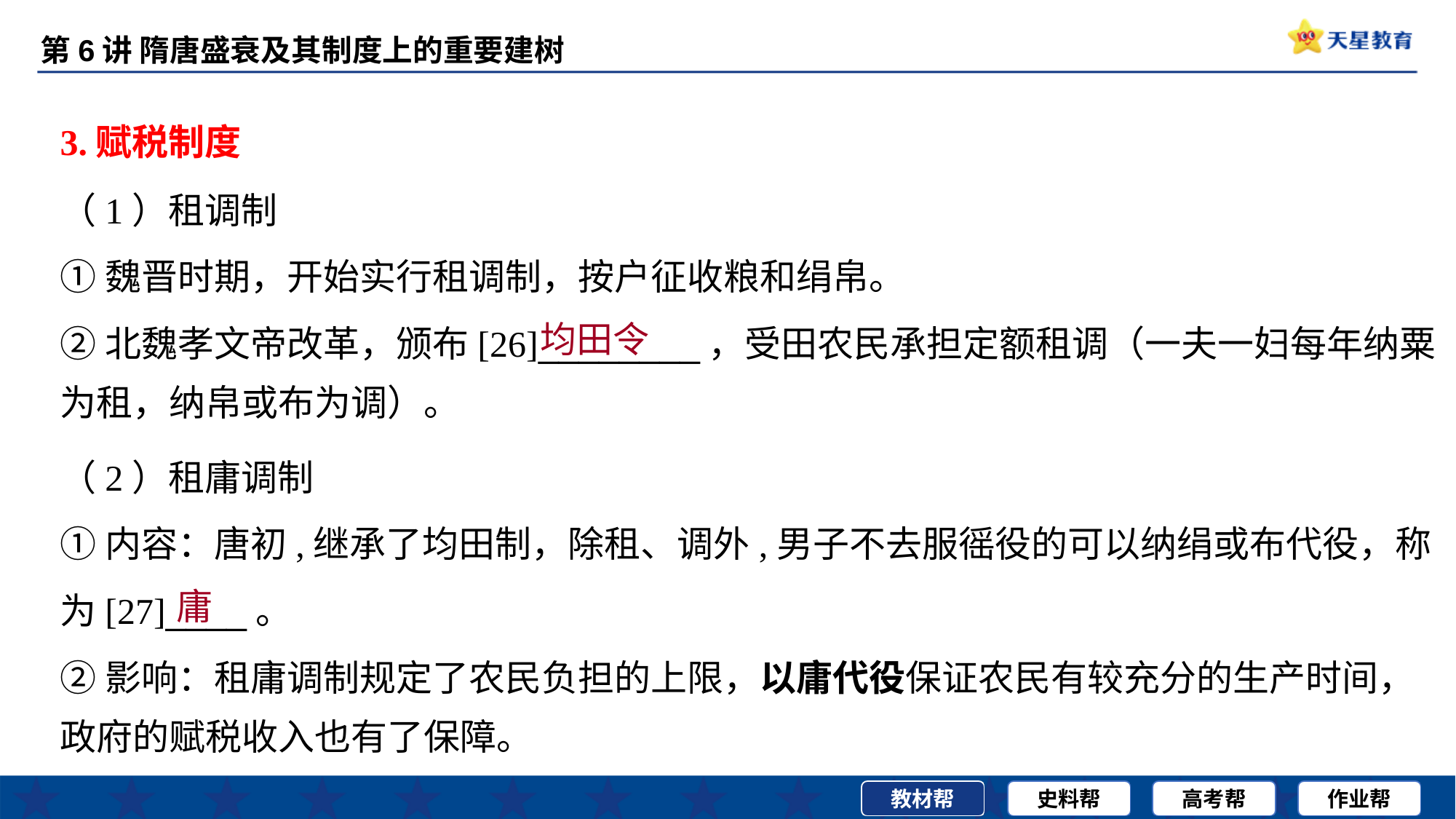

3.赋税制度
（1）租调制
①魏晋时期，开始实行租调制，按户征收粮和绢帛。
②北魏孝文帝改革，颁布[26]________，受田农民承担定额租调（一夫一妇每年纳粟
为租，纳帛或布为调）。
均田令
（2）租庸调制
①内容：唐初,继承了均田制，除租、调外,男子不去服徭役的可以纳绢或布代役，称
为[27]____。
②影响：租庸调制规定了农民负担的上限，以庸代役保证农民有较充分的生产时间，
政府的赋税收入也有了保障。
庸